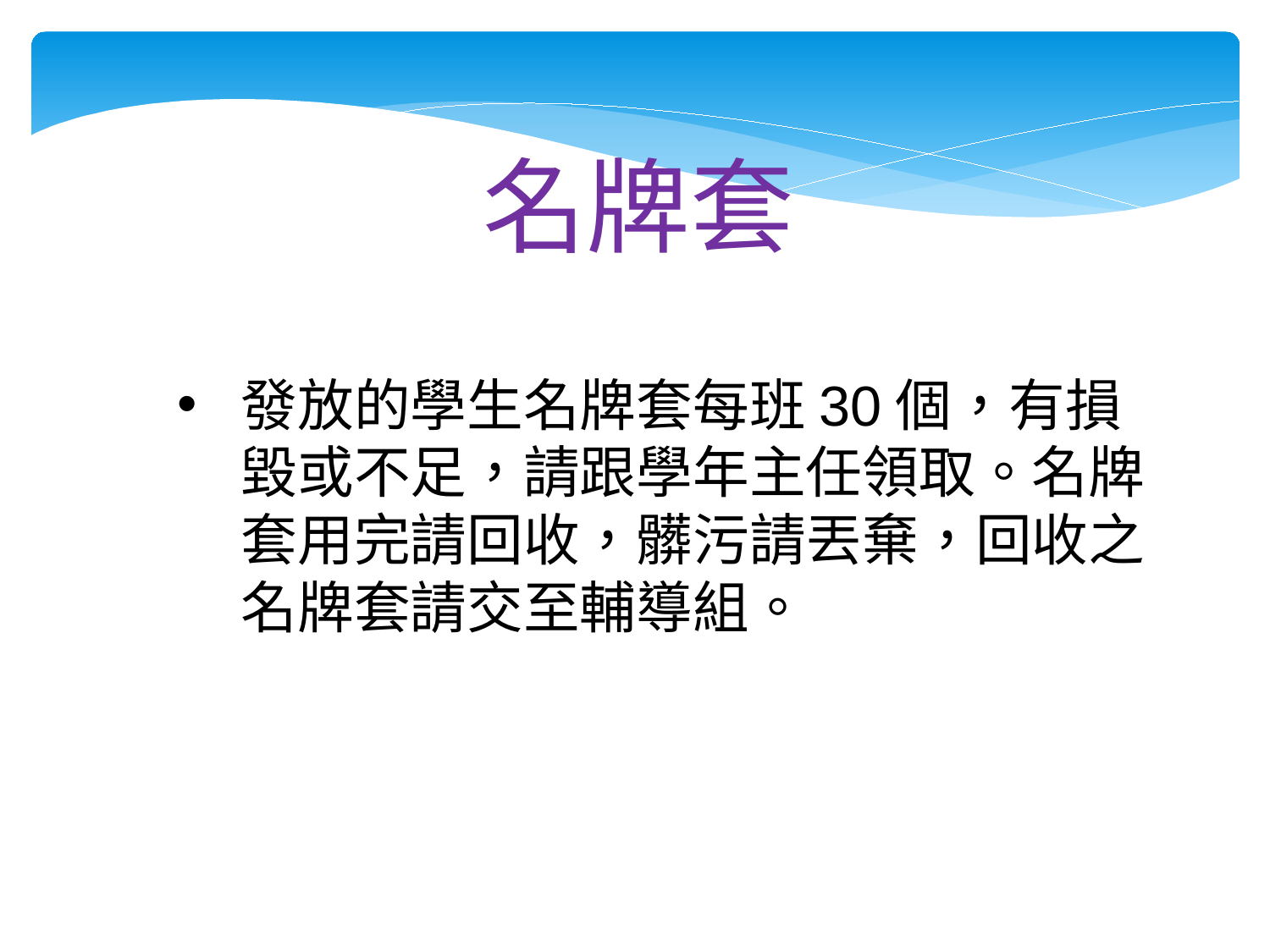

名牌套
發放的學生名牌套每班30個，有損毀或不足，請跟學年主任領取。名牌套用完請回收，髒污請丟棄，回收之名牌套請交至輔導組。